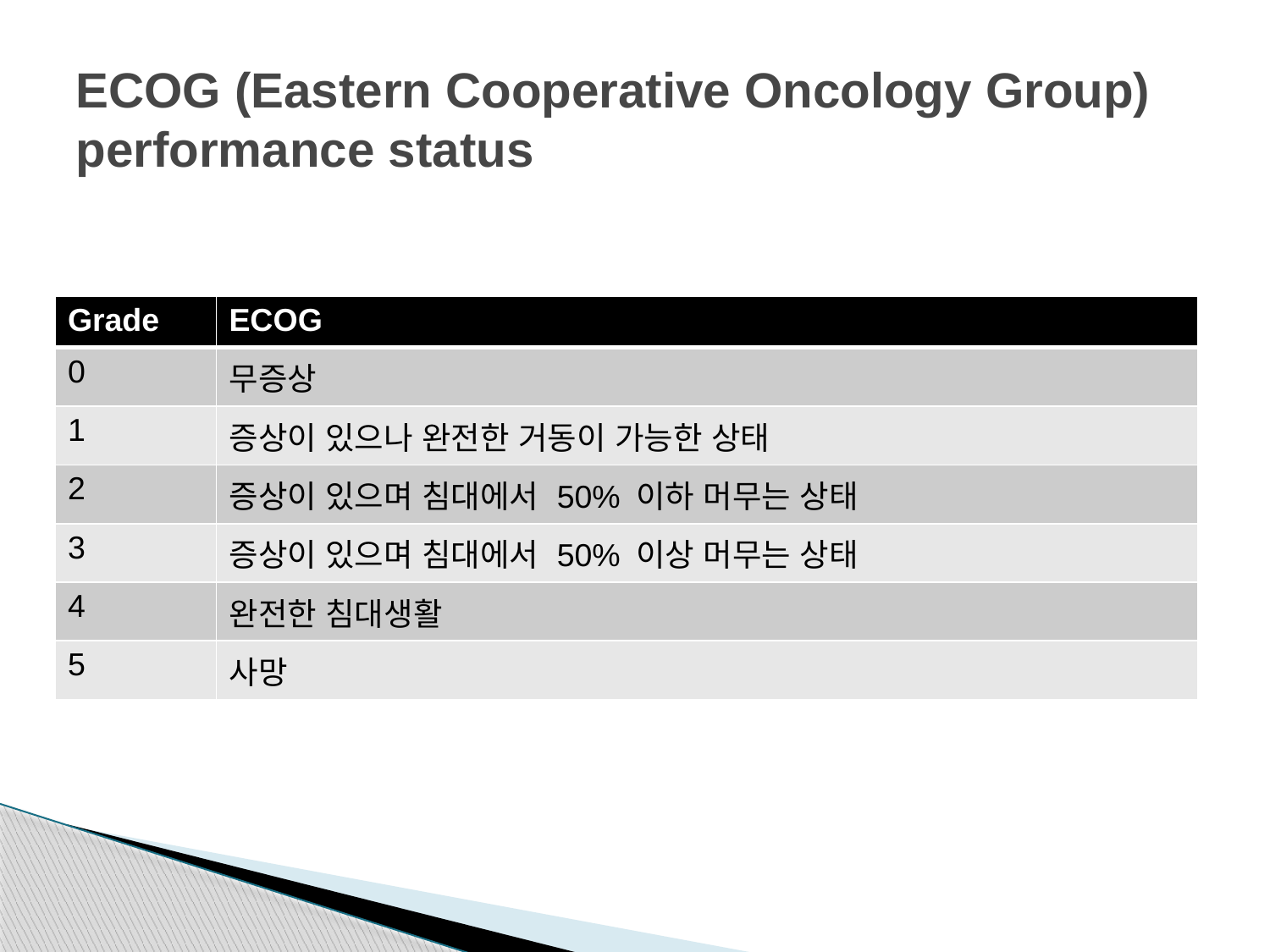

# ECOG (Eastern Cooperative Oncology Group) performance status
| Grade | ECOG |
| --- | --- |
| 0 | 무증상 |
| 1 | 증상이 있으나 완전한 거동이 가능한 상태 |
| 2 | 증상이 있으며 침대에서 50% 이하 머무는 상태 |
| 3 | 증상이 있으며 침대에서 50% 이상 머무는 상태 |
| 4 | 완전한 침대생활 |
| 5 | 사망 |